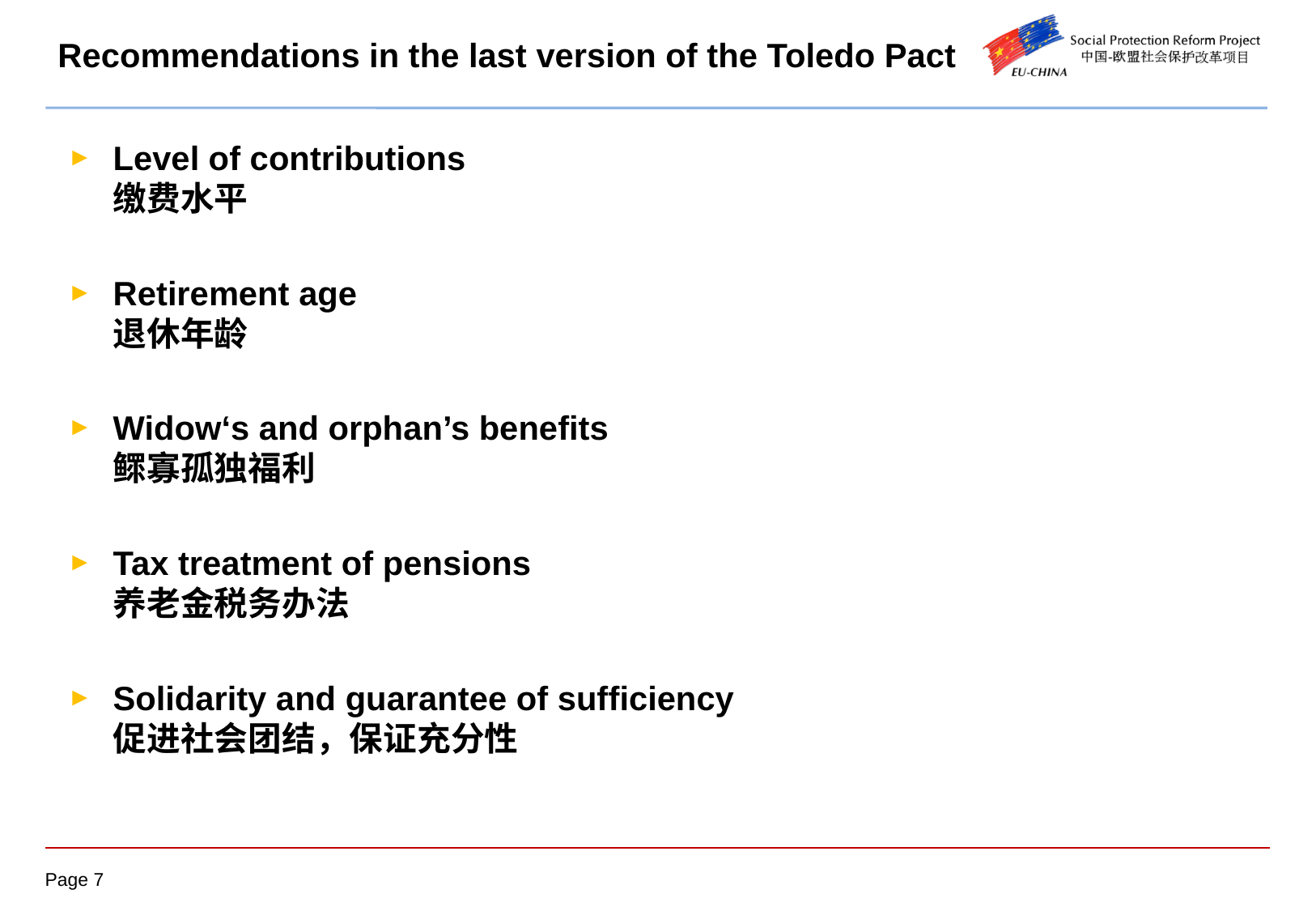

# Recommendations in the last version of the Toledo Pact
Level of contributions
缴费水平

Retirement age
退休年龄

Widow‘s and orphan’s benefits
鳏寡孤独福利

Tax treatment of pensions
养老金税务办法

Solidarity and guarantee of sufficiency
促进社会团结，保证充分性